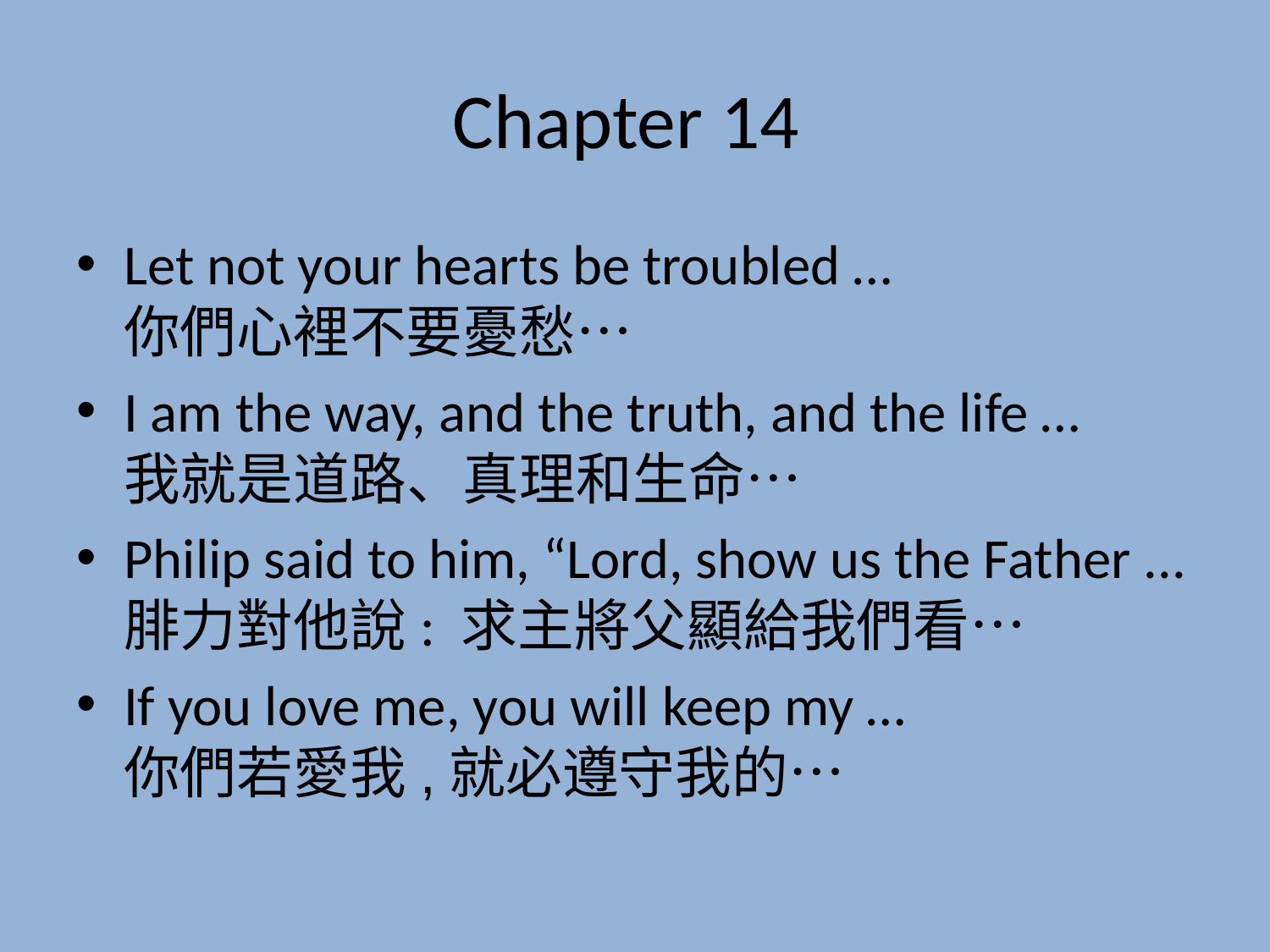

# Chapter 14
Let not your hearts be troubled …
你們心裡不要憂愁…
I am the way, and the truth, and the life …
我就是道路、真理和生命…
Philip said to him, “Lord, show us the Father ...
腓力對他說: 求主將父顯給我們看…
If you love me, you will keep my …
你們若愛我,就必遵守我的…